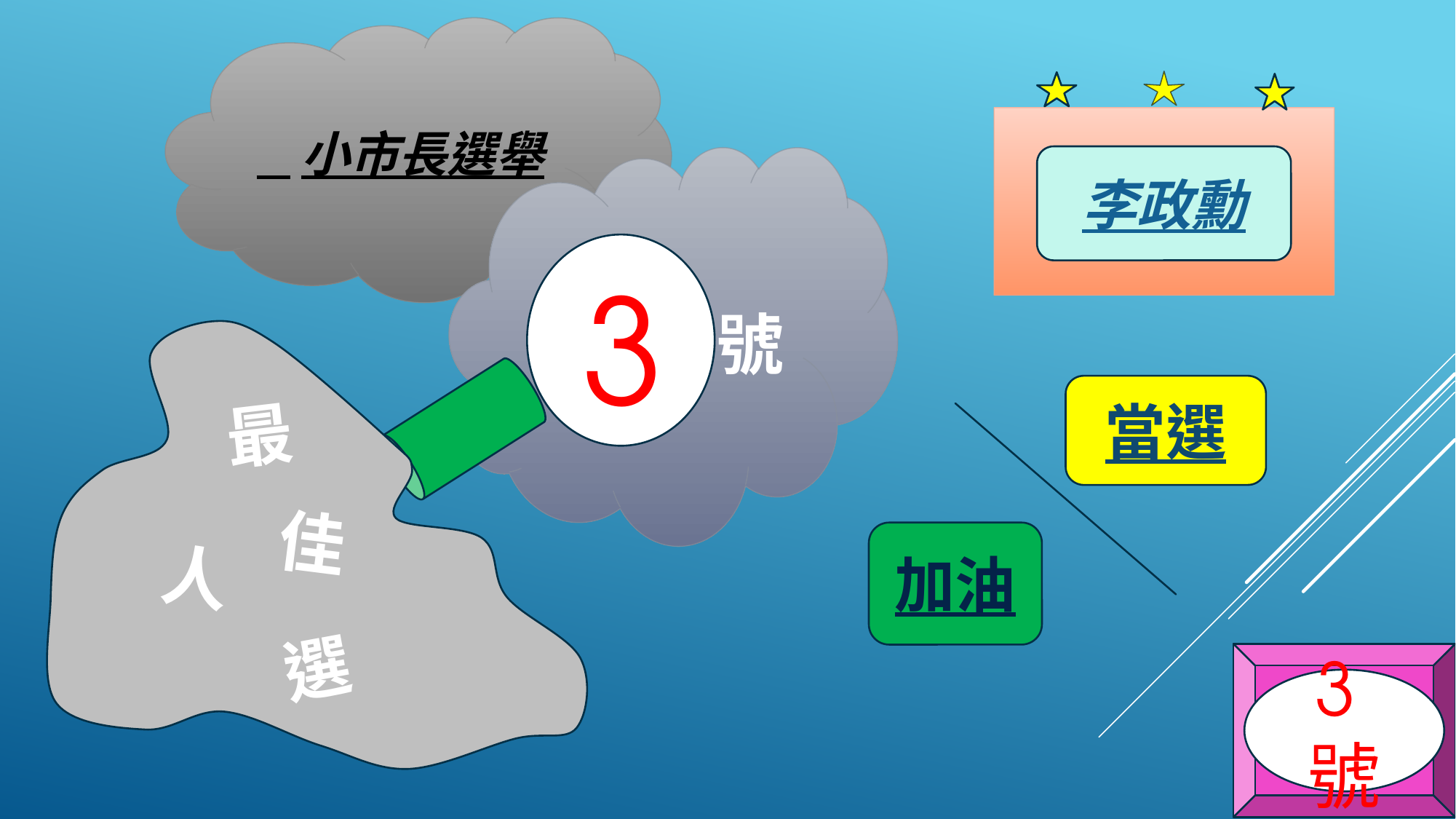

小市長選舉

李政勳

3
號

當選
最
佳
人
選

加油